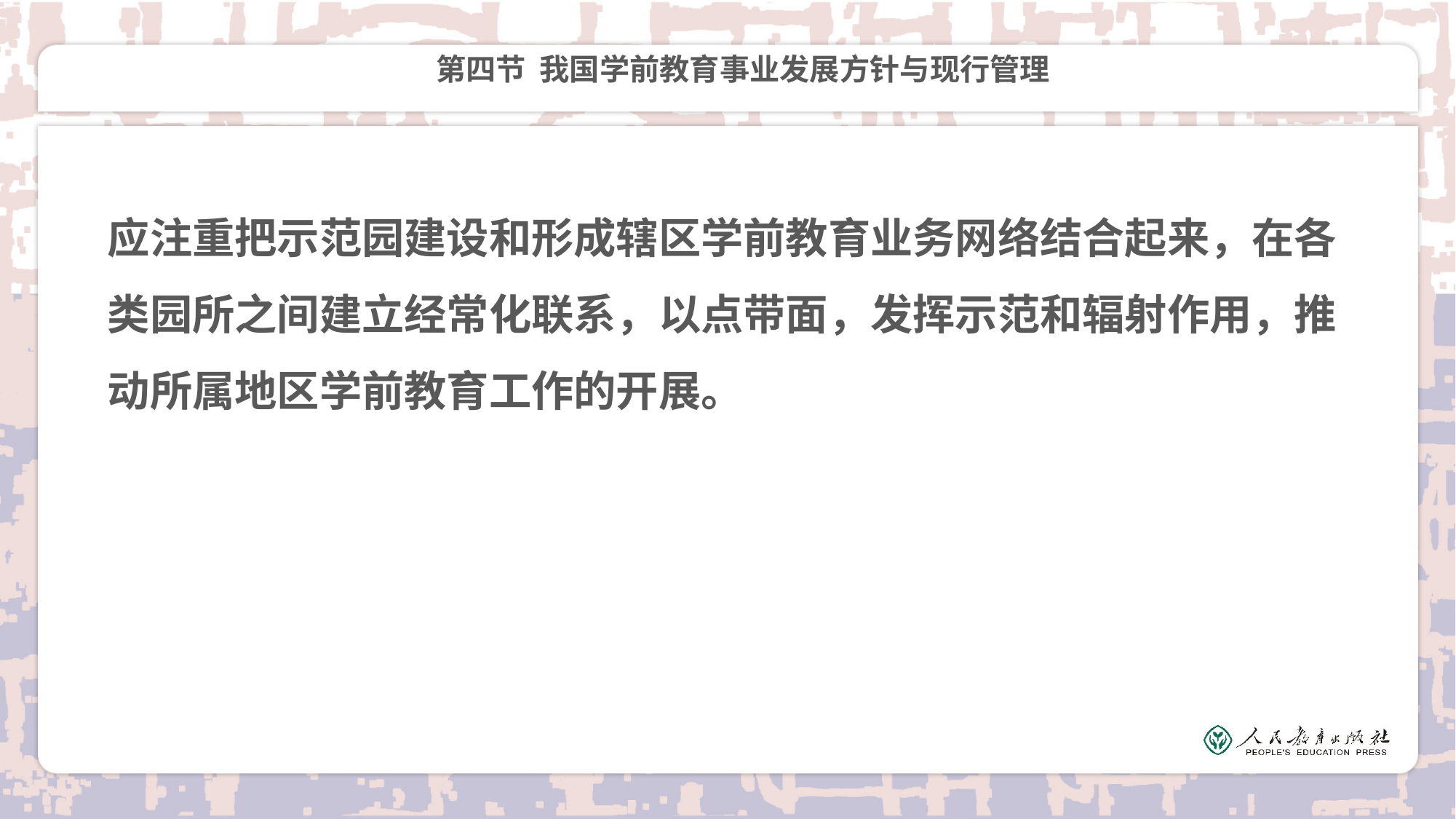

# 第四节  我国学前教育事业发展方针与现行管理
应注重把示范园建设和形成辖区学前教育业务网络结合起来，在各类园所之间建立经常化联系，以点带面，发挥示范和辐射作用，推动所属地区学前教育工作的开展。